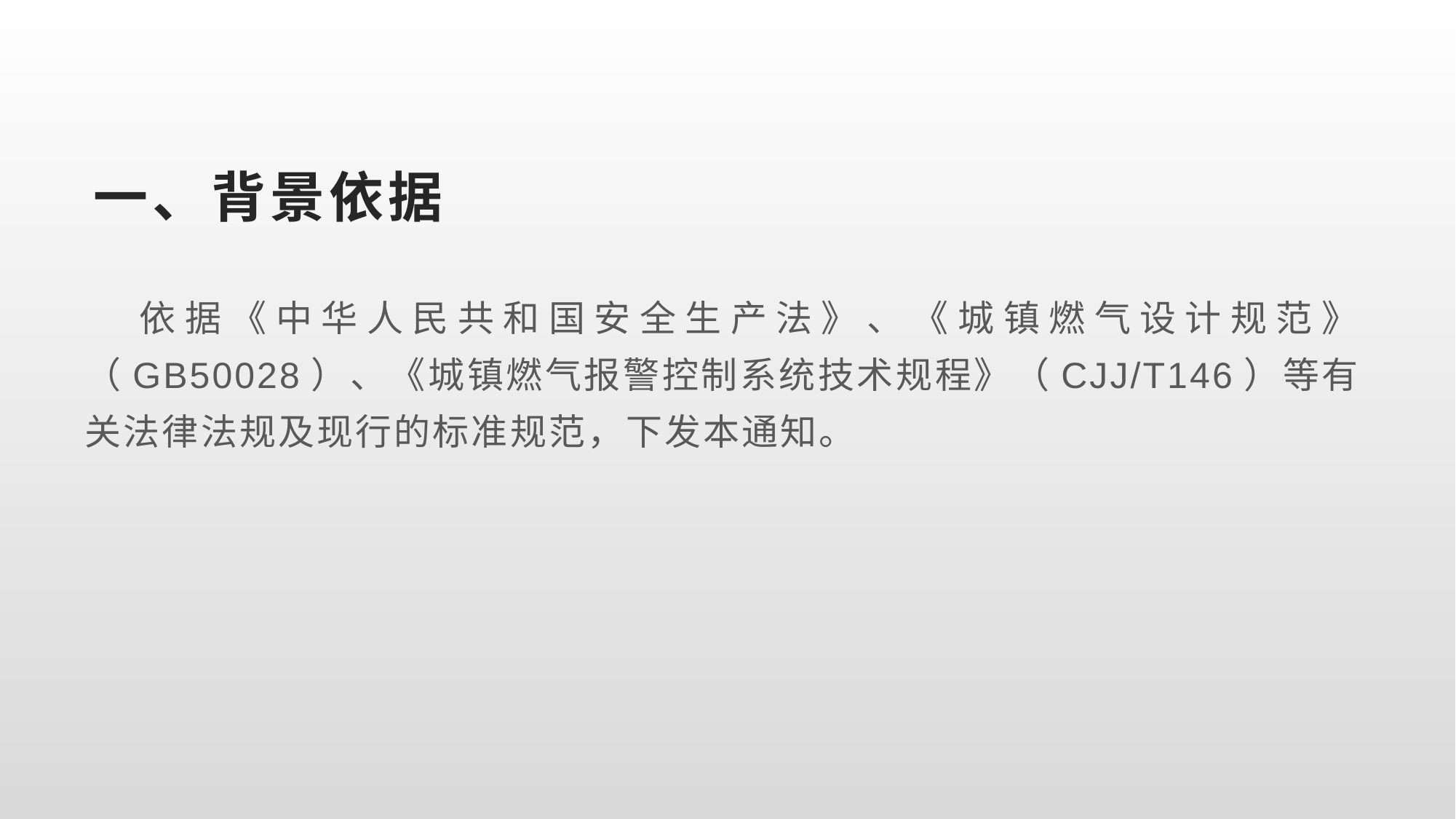

# 一、背景依据
依据《中华人民共和国安全生产法》、《城镇燃气设计规范》（GB50028）、《城镇燃气报警控制系统技术规程》（CJJ/T146）等有关法律法规及现行的标准规范，下发本通知。